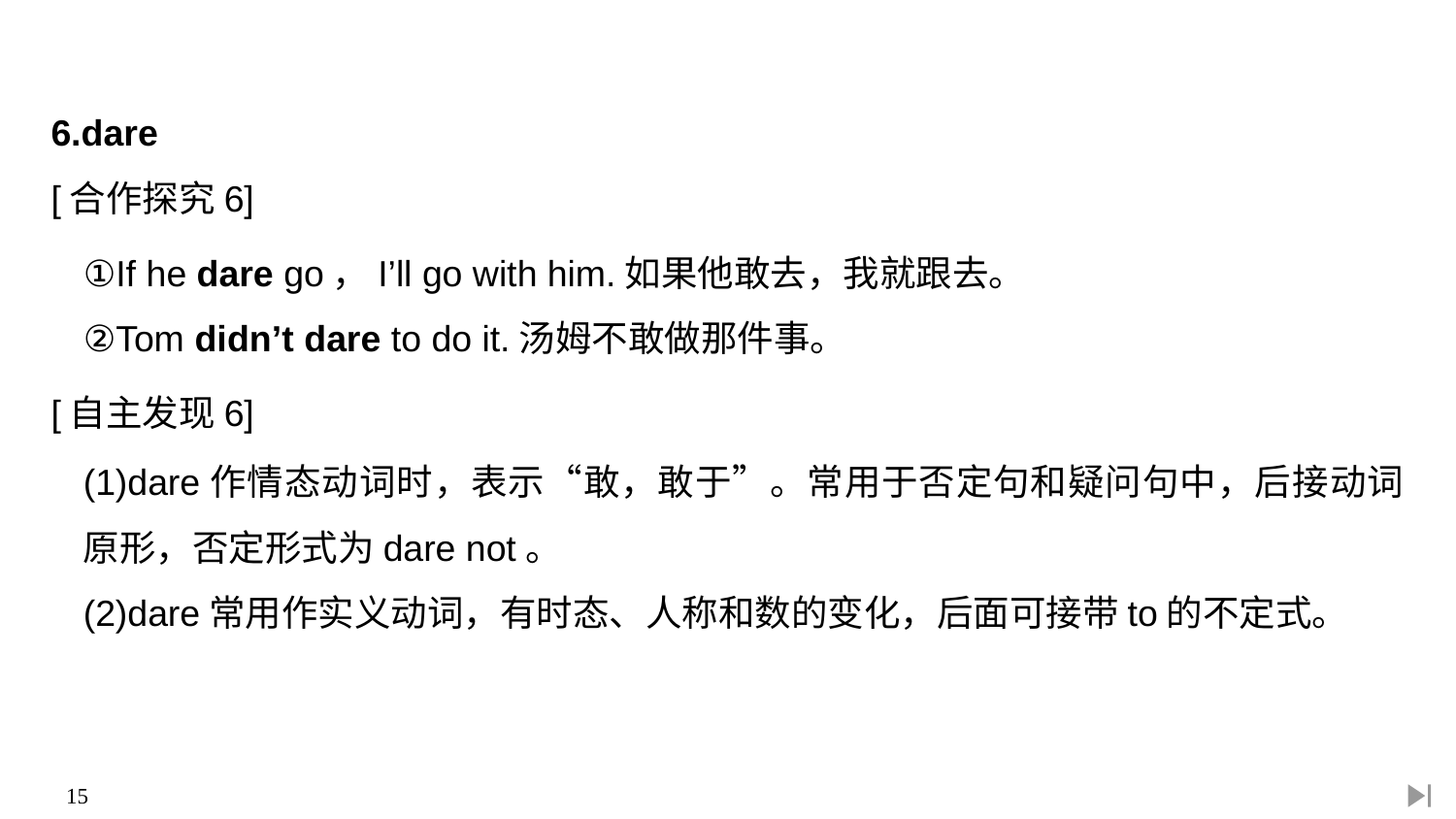

6.dare
[合作探究6]
①If he dare go，I’ll go with him.如果他敢去，我就跟去。
②Tom didn’t dare to do it.汤姆不敢做那件事。
[自主发现6]
(1)dare作情态动词时，表示“敢，敢于”。常用于否定句和疑问句中，后接动词原形，否定形式为dare not。
(2)dare常用作实义动词，有时态、人称和数的变化，后面可接带to的不定式。